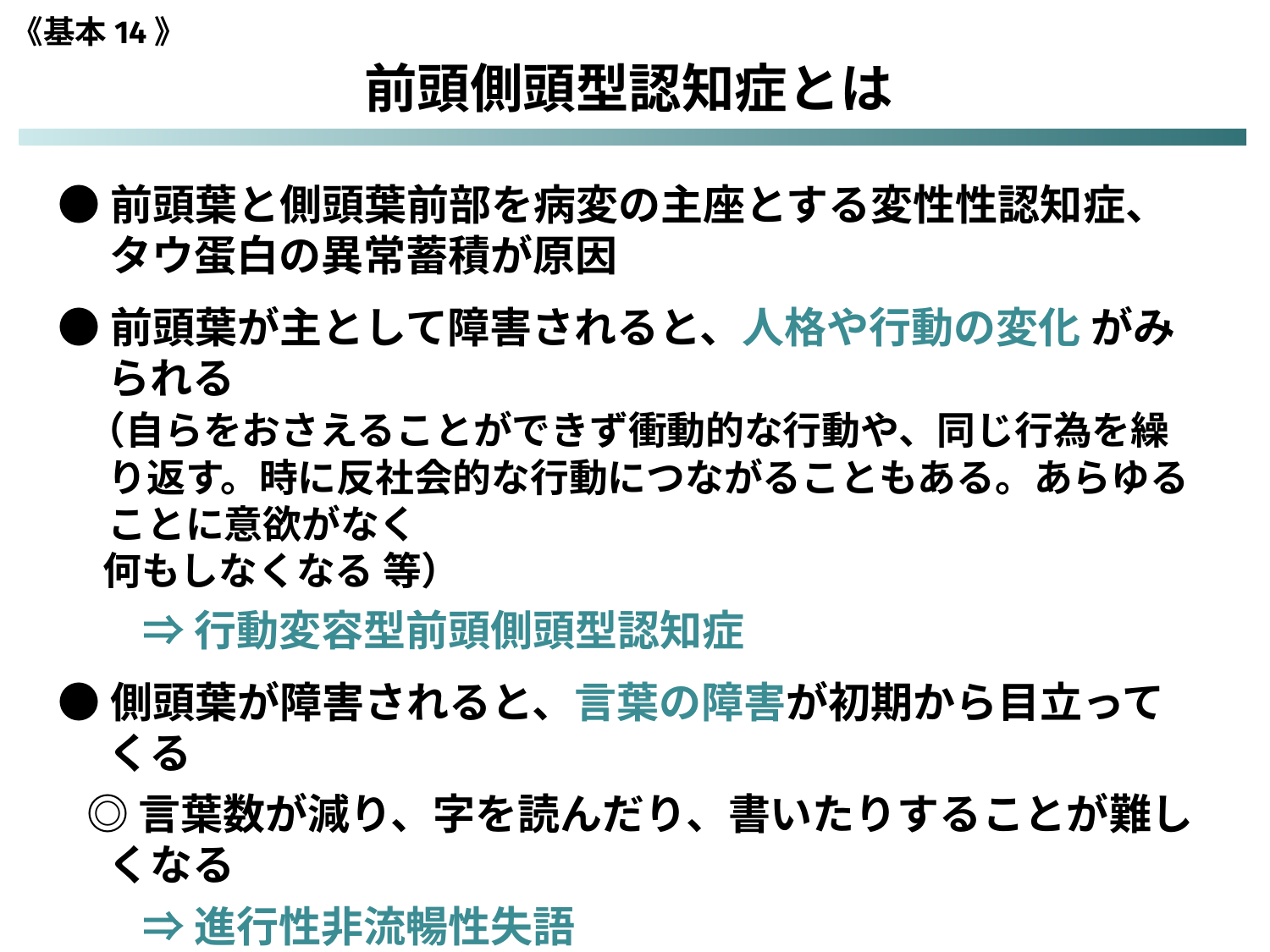

《基本14》
前頭側頭型認知症とは

●前頭葉と側頭葉前部を病変の主座とする変性性認知症、
　 タウ蛋白の異常蓄積が原因
●前頭葉が主として障害されると、人格や行動の変化 がみられる
  （自らをおさえることができず衝動的な行動や、同じ行為を繰り返す。時に反社会的な行動につながることもある。あらゆることに意欲がなく
    何もしなくなる 等）
　　⇒ 行動変容型前頭側頭型認知症
●側頭葉が障害されると、言葉の障害が初期から目立ってくる
   ◎言葉数が減り、字を読んだり、書いたりすることが難しくなる
　　⇒ 進行性非流暢性失語
   ◎言葉の意味が失われる(「電車って何ですか」など)
　　⇒ 意味性認知症